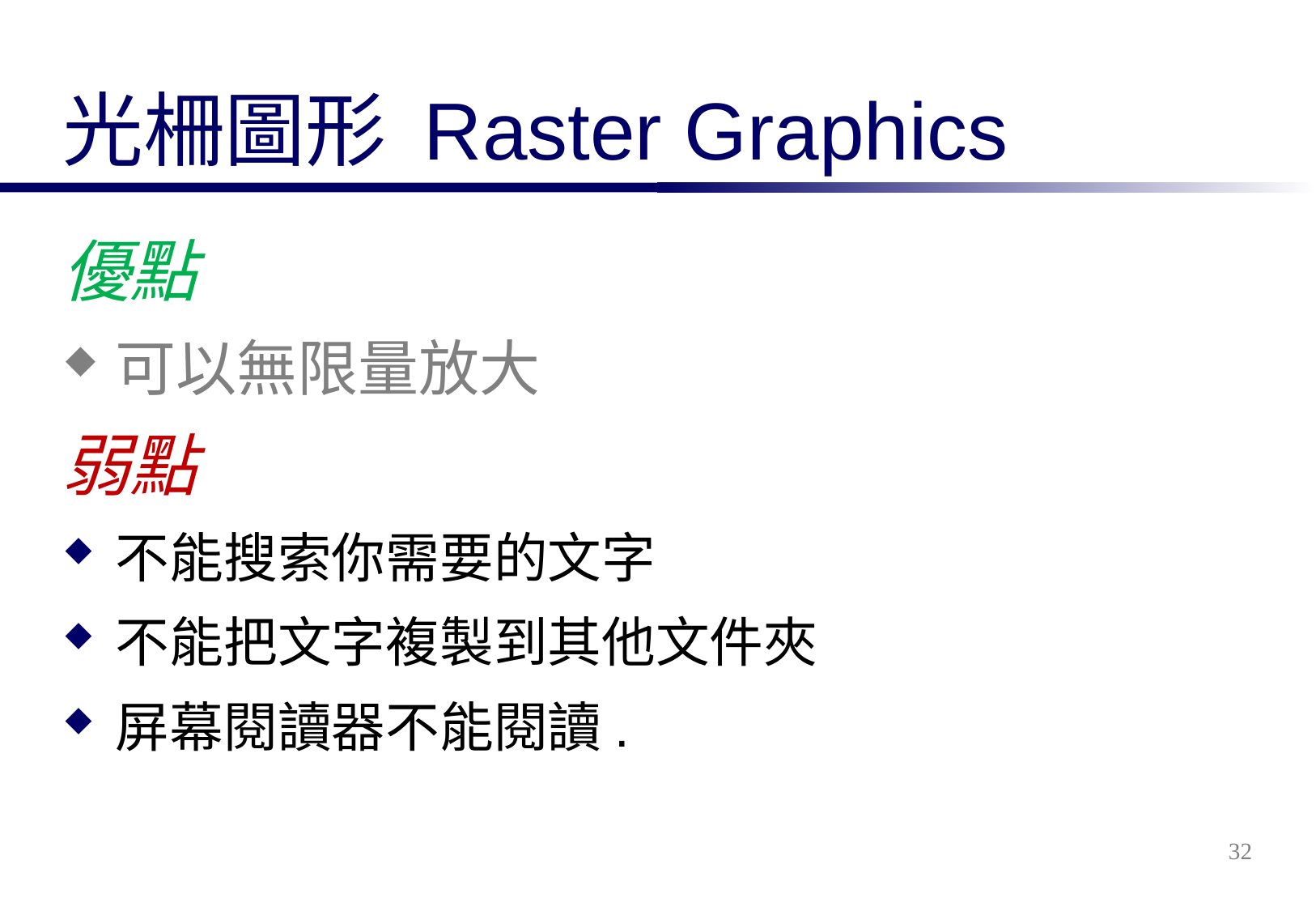

# 光柵圖形 Raster Graphics
優點
可以無限量放大
弱點
不能搜索你需要的文字
不能把文字複製到其他文件夾
屏幕閱讀器不能閱讀.
32